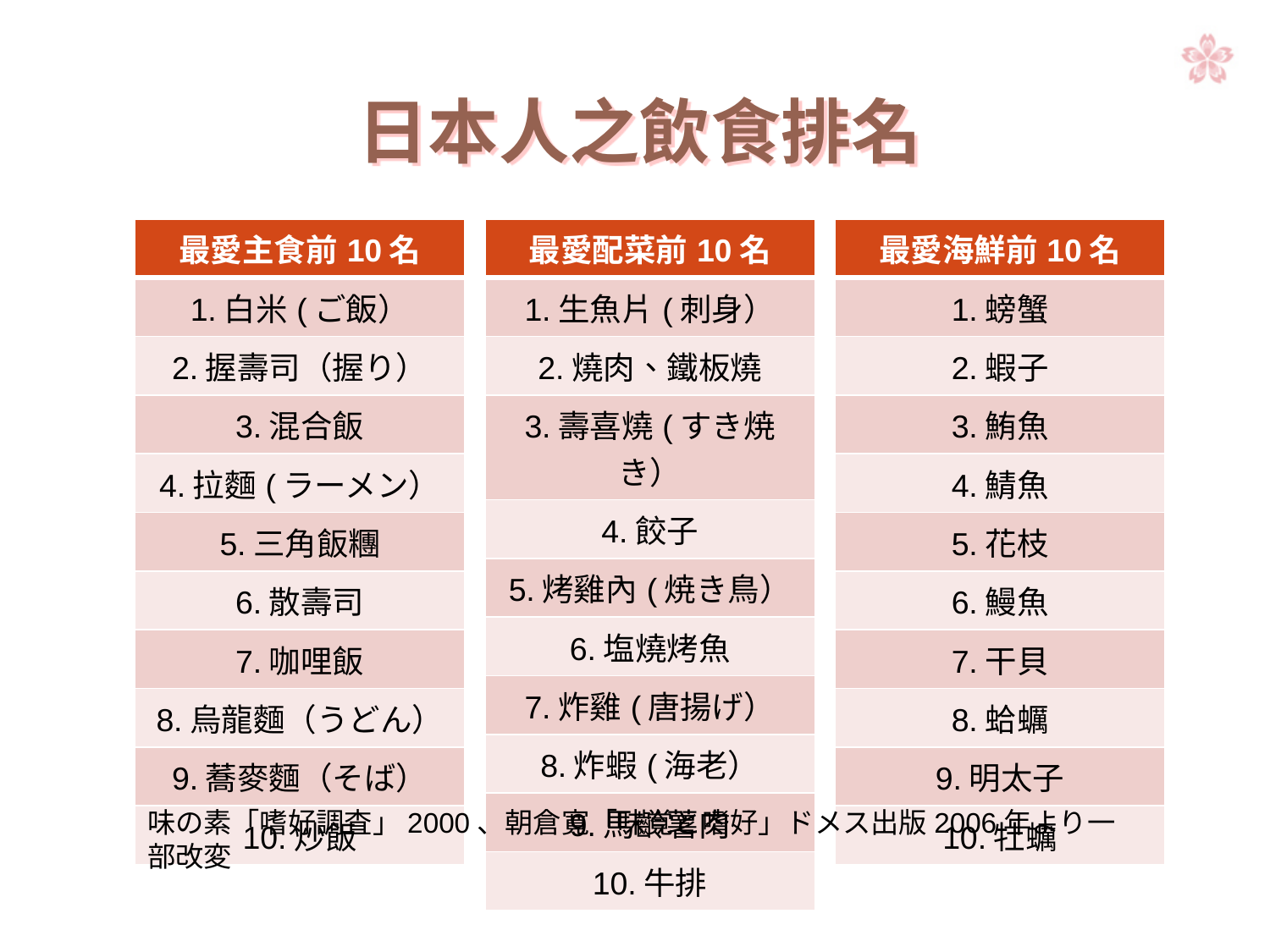

# 日本人之飲食排名
| 最愛主食前10名 |
| --- |
| 1.白米(ご飯） |
| 2.握壽司（握り） |
| 3.混合飯 |
| 4.拉麵(ラーメン） |
| 5.三角飯糰 |
| 6.散壽司 |
| 7.咖哩飯 |
| 8.烏龍麵（うどん） |
| 9.蕎麥麵（そば） |
| 10.炒飯 |
| 最愛配菜前10名 |
| --- |
| 1.生魚片(刺身） |
| 2.燒肉、鐵板燒 |
| 3.壽喜燒(すき焼き） |
| 4.餃子 |
| 5.烤雞內(焼き鳥） |
| 6.塩燒烤魚 |
| 7.炸雞(唐揚げ） |
| 8.炸蝦(海老） |
| 9.馬齡薯肉 |
| 10.牛排 |
| 最愛海鮮前10名 |
| --- |
| 1.螃蟹 |
| 2.蝦子 |
| 3.鮪魚 |
| 4.鯖魚 |
| 5.花枝 |
| 6.鰻魚 |
| 7.干貝 |
| 8.蛤蠣 |
| 9.明太子 |
| 10.牡蠣 |
味の素「嗜好調査」2000、朝倉寛「味覚と嗜好」ドメス出版2006年より一部改変